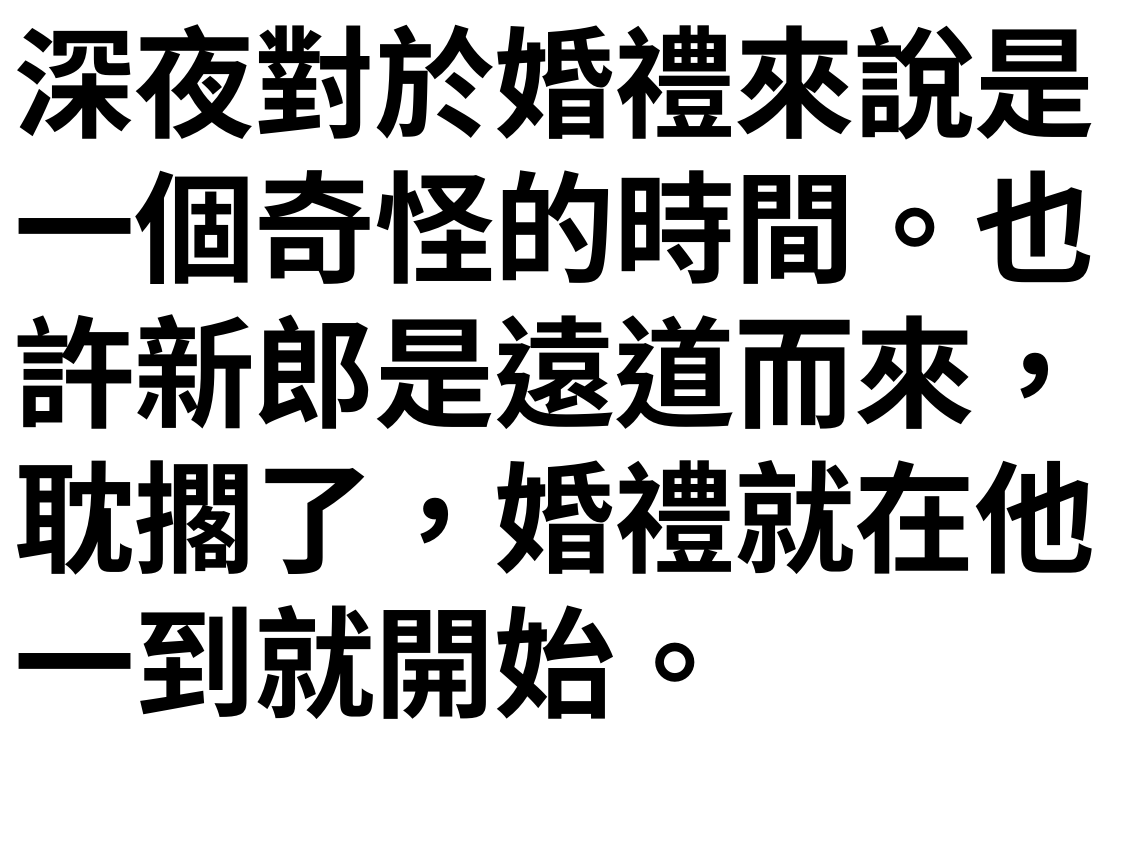

深夜對於婚禮來說是一個奇怪的時間。也許新郎是遠道而來，耽擱了，婚禮就在他一到就開始。